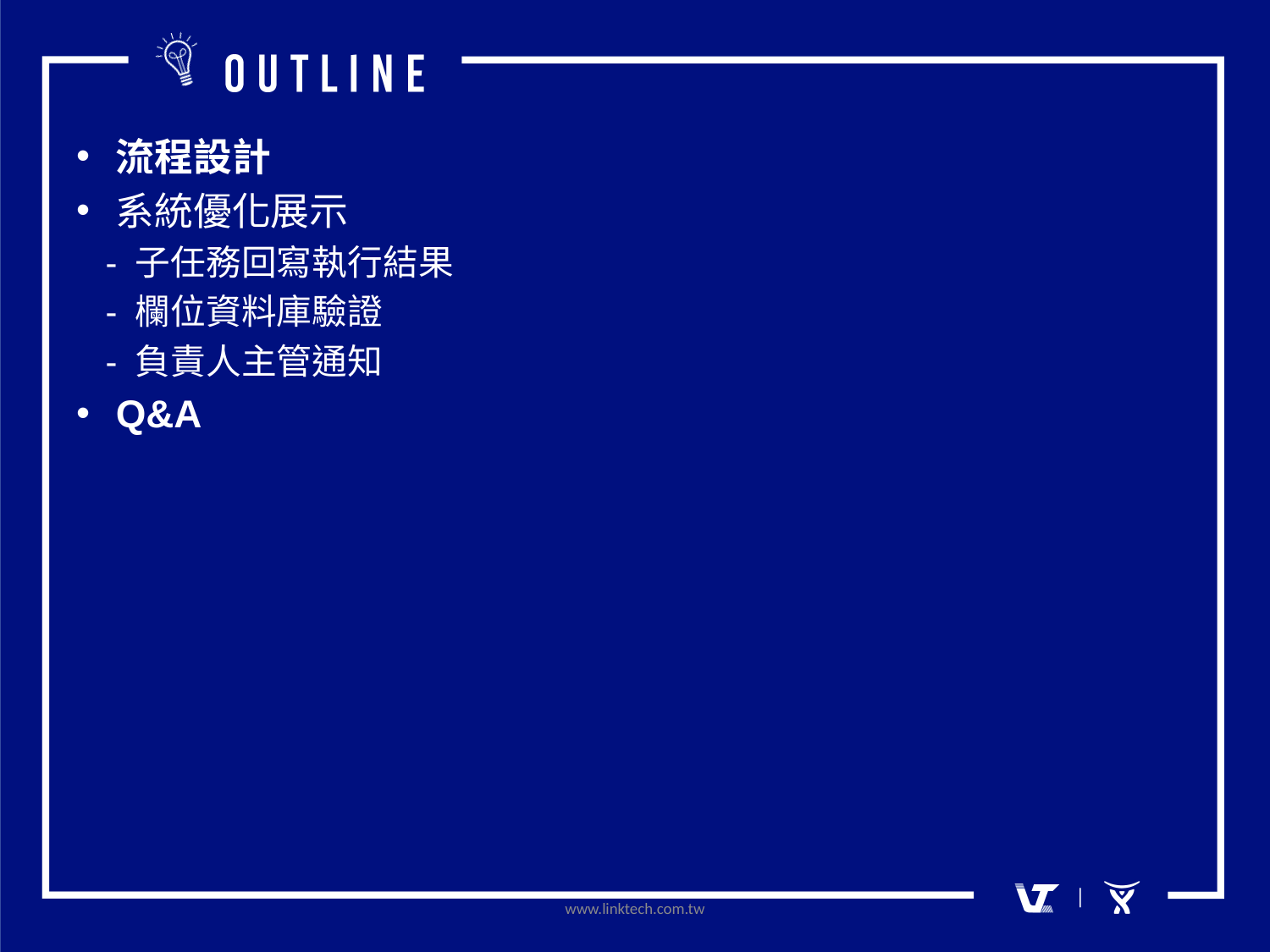

流程設計
系統優化展示
   - 子任務回寫執行結果
   - 欄位資料庫驗證
   - 負責人主管通知
Q&A
www.linktech.com.tw